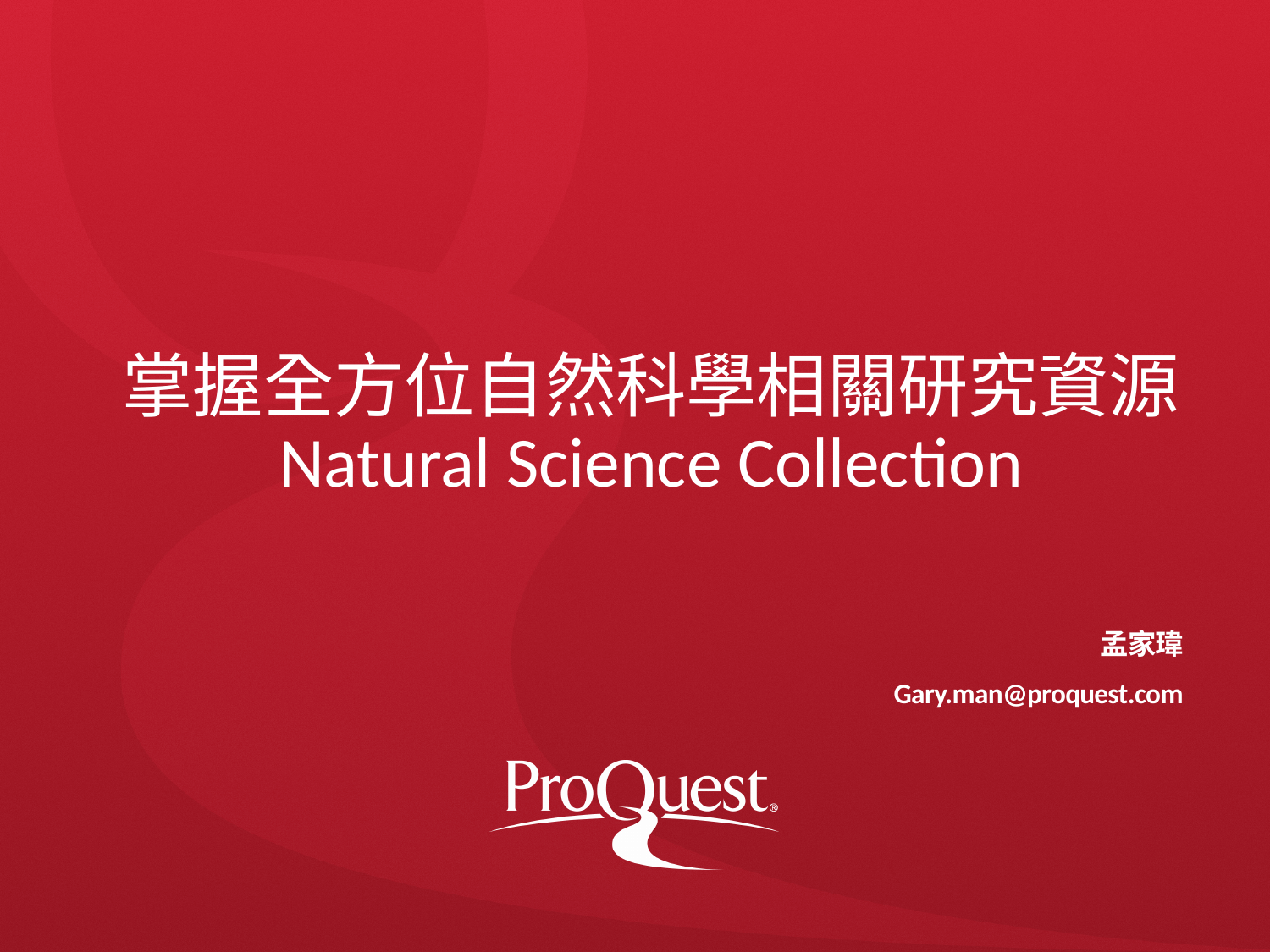

# 掌握全方位自然科學相關研究資源 Natural Science Collection
孟家瑋
Gary.man@proquest.com